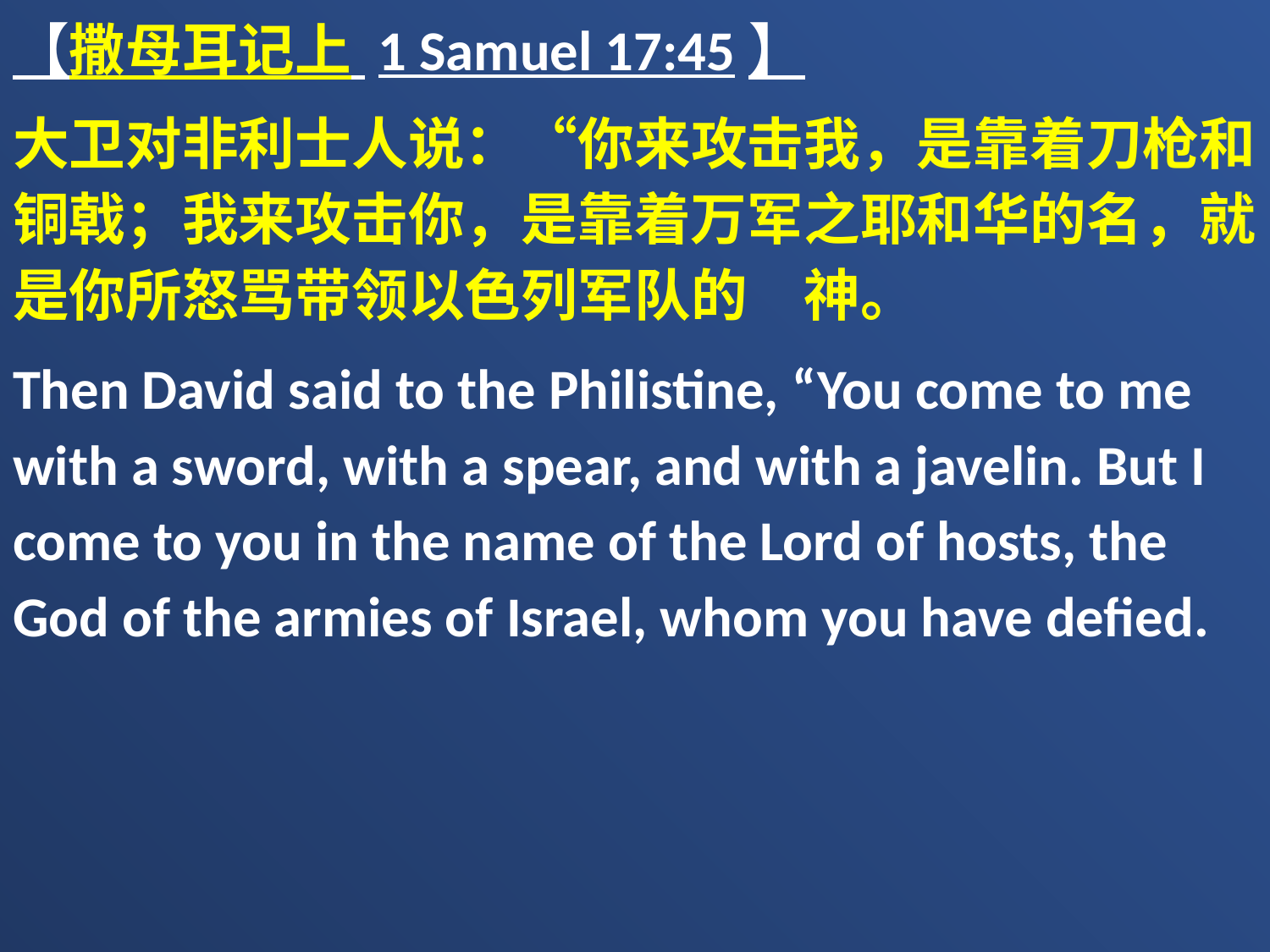

【撒母耳记上 1 Samuel 17:45】
大卫对非利士人说：“你来攻击我，是靠着刀枪和铜戟；我来攻击你，是靠着万军之耶和华的名，就是你所怒骂带领以色列军队的　神。
Then David said to the Philistine, “You come to me with a sword, with a spear, and with a javelin. But I come to you in the name of the Lord of hosts, the God of the armies of Israel, whom you have defied.